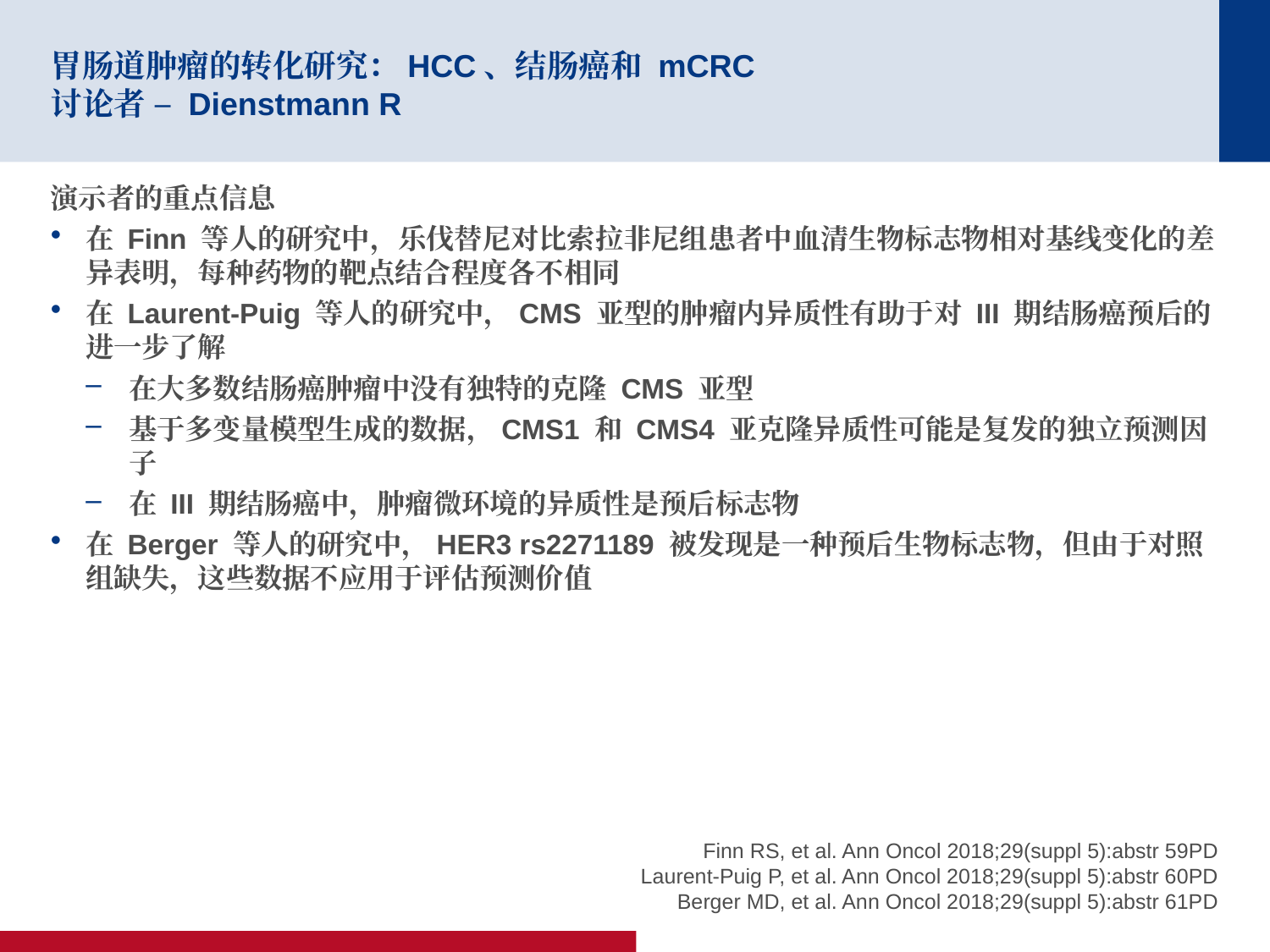

# 胃肠道肿瘤的转化研究：HCC、结肠癌和 mCRC 讨论者 – Dienstmann R
演示者的重点信息
在 Finn 等人的研究中，乐伐替尼对比索拉非尼组患者中血清生物标志物相对基线变化的差异表明，每种药物的靶点结合程度各不相同
在 Laurent-Puig 等人的研究中，CMS 亚型的肿瘤内异质性有助于对 III 期结肠癌预后的进一步了解
在大多数结肠癌肿瘤中没有独特的克隆 CMS 亚型
基于多变量模型生成的数据，CMS1 和 CMS4 亚克隆异质性可能是复发的独立预测因子
在 III 期结肠癌中，肿瘤微环境的异质性是预后标志物
在 Berger 等人的研究中，HER3 rs2271189 被发现是一种预后生物标志物，但由于对照组缺失，这些数据不应用于评估预测价值
Finn RS, et al. Ann Oncol 2018;29(suppl 5):abstr 59PD
Laurent-Puig P, et al. Ann Oncol 2018;29(suppl 5):abstr 60PD
Berger MD, et al. Ann Oncol 2018;29(suppl 5):abstr 61PD